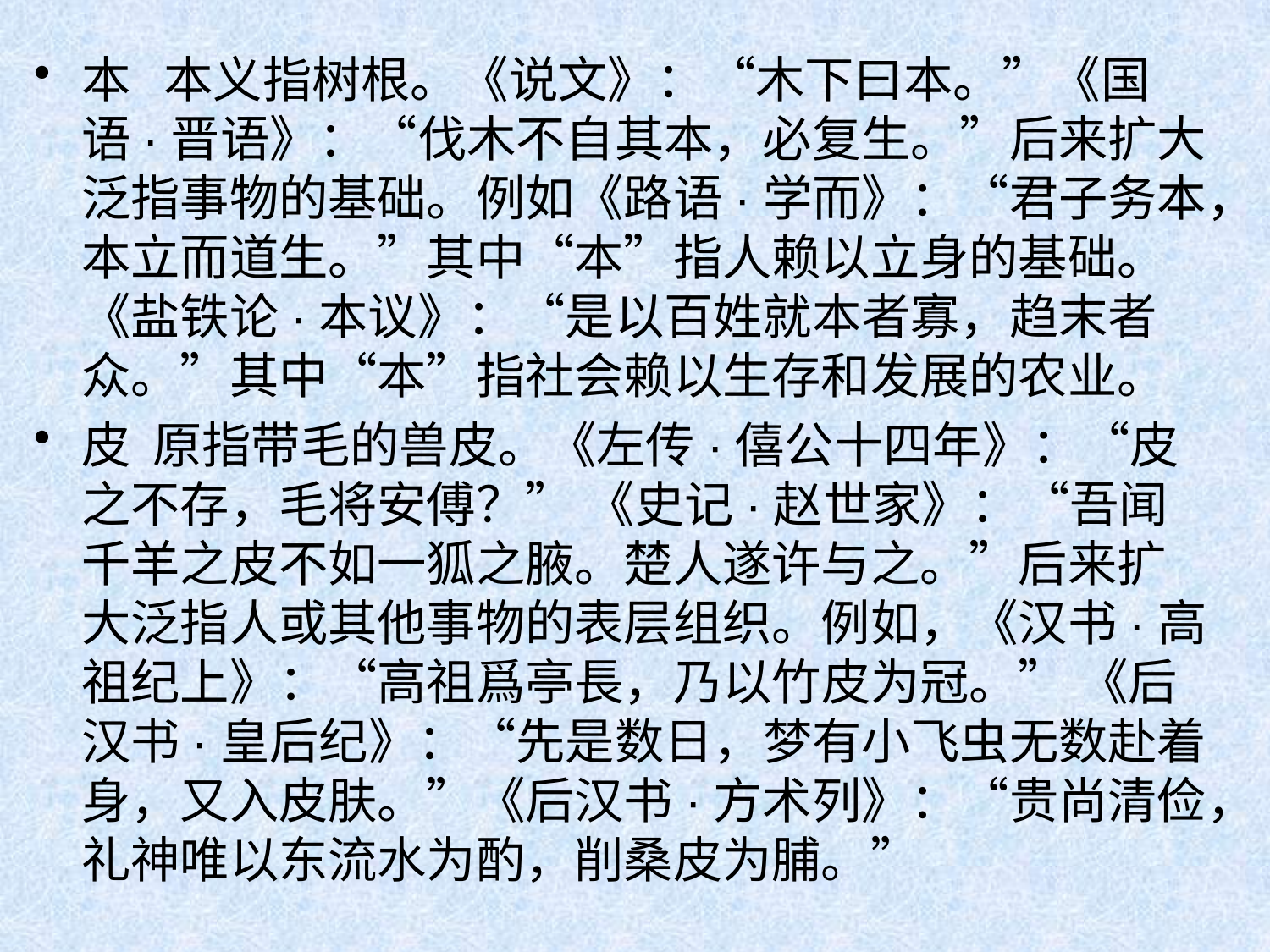

本   本义指树根。《说文》：“木下曰本。”《国语·晋语》：“伐木不自其本，必复生。”后来扩大泛指事物的基础。例如《路语·学而》：“君子务本，本立而道生。”其中“本”指人赖以立身的基础。《盐铁论·本议》：“是以百姓就本者寡，趋末者众。”其中“本”指社会赖以生存和发展的农业。
皮  原指带毛的兽皮。《左传·僖公十四年》：“皮之不存，毛将安傅？” 《史记·赵世家》：“吾闻千羊之皮不如一狐之腋。楚人遂许与之。”后来扩大泛指人或其他事物的表层组织。例如，《汉书·高祖纪上》：“高祖爲亭長，乃以竹皮为冠。” 《后汉书·皇后纪》：“先是数日，梦有小飞虫无数赴着身，又入皮肤。”《后汉书·方术列》：“贵尚清俭，礼神唯以东流水为酌，削桑皮为脯。”